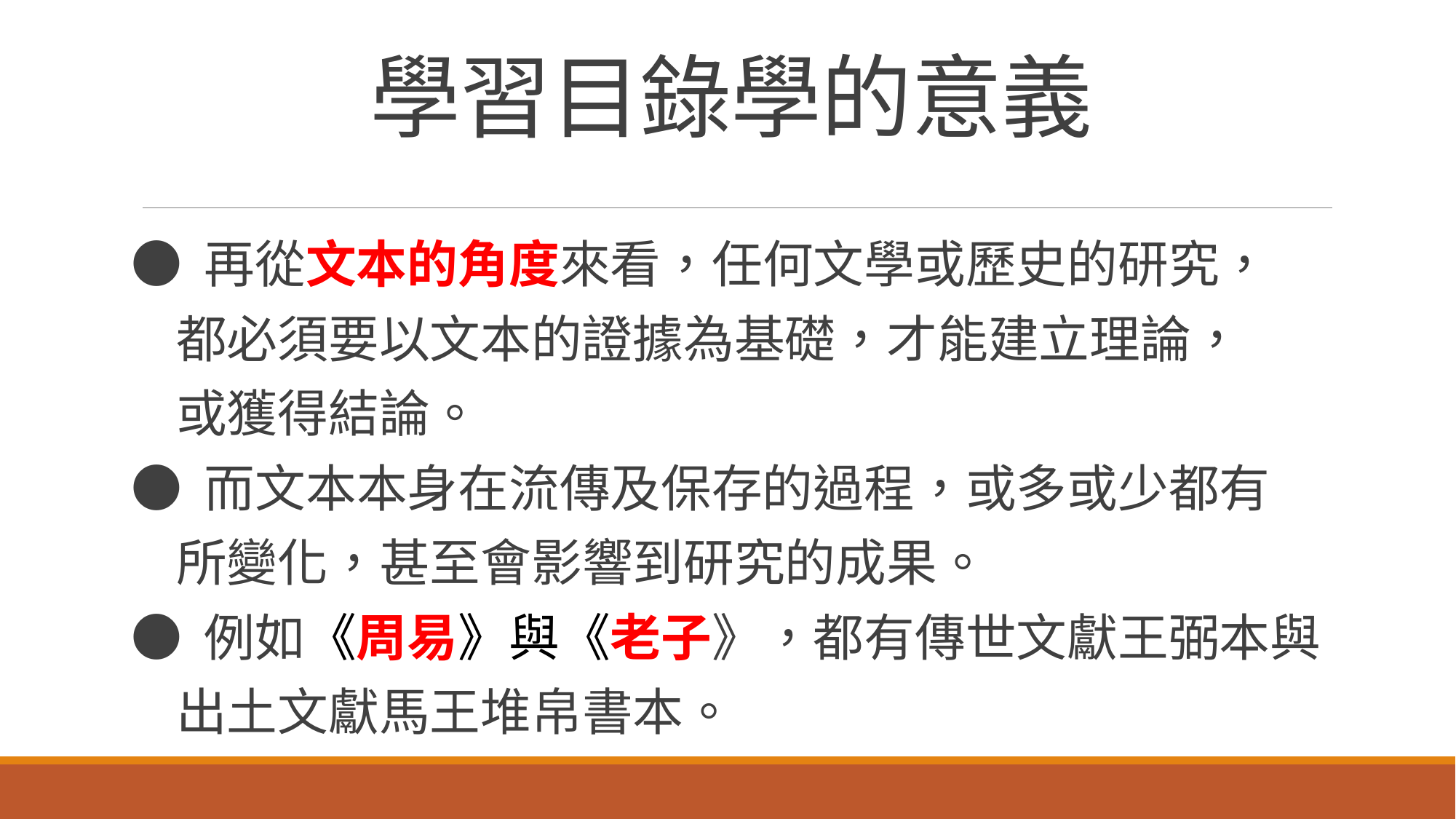

# 學習目錄學的意義
● 再從文本的角度來看，任何文學或歷史的研究，
   都必須要以文本的證據為基礎，才能建立理論，
   或獲得結論。
● 而文本本身在流傳及保存的過程，或多或少都有
   所變化，甚至會影響到研究的成果。
● 例如《周易》與《老子》，都有傳世文獻王弼本與
   出土文獻馬王堆帛書本。